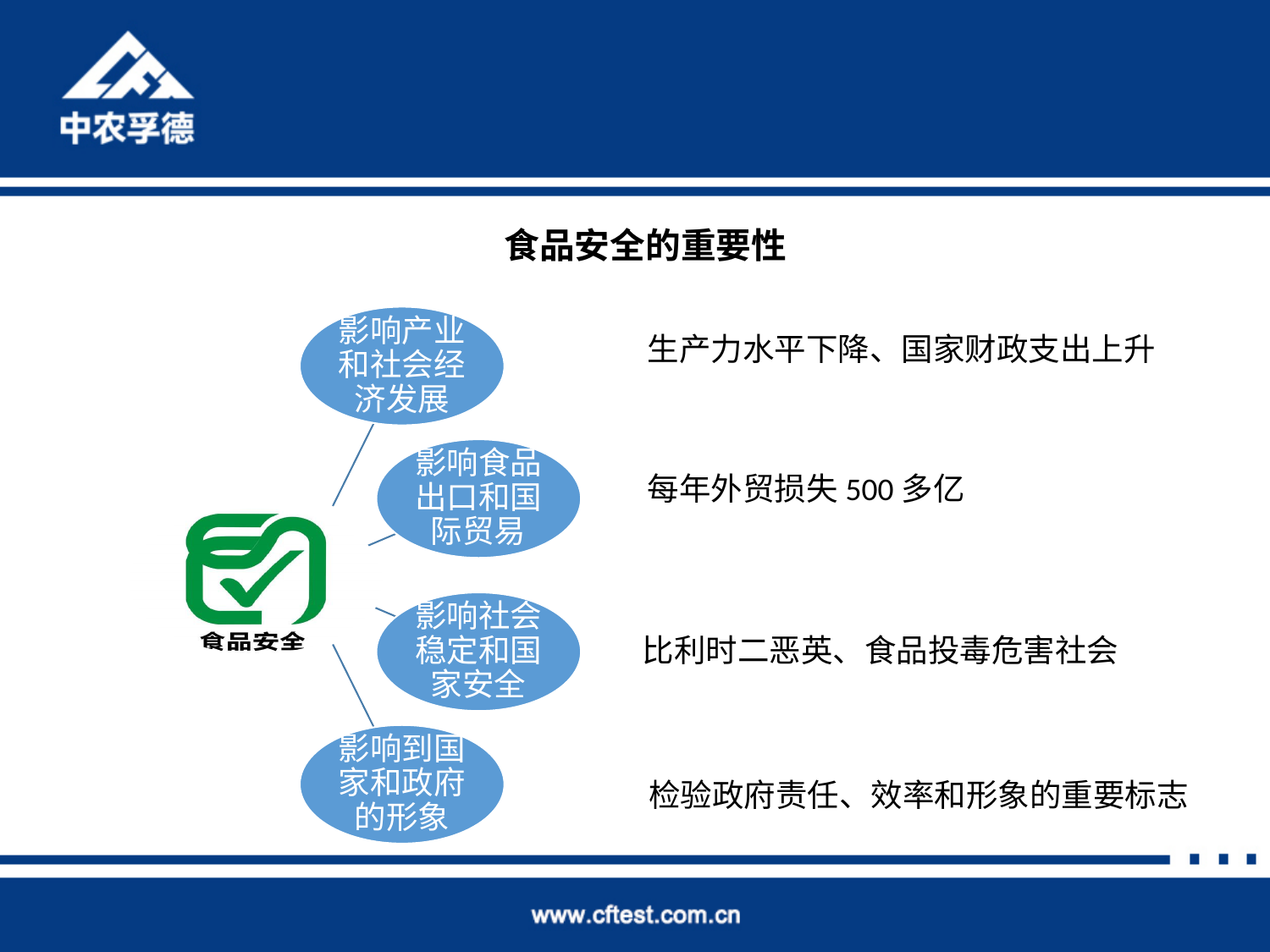

食品安全的重要性
影响产业和社会经济发展
影响食品 出口和国际贸易
影响社会稳定和国家安全
影响到国家和政府的形象
生产力水平下降、国家财政支出上升
每年外贸损失500多亿
比利时二恶英、食品投毒危害社会
检验政府责任、效率和形象的重要标志